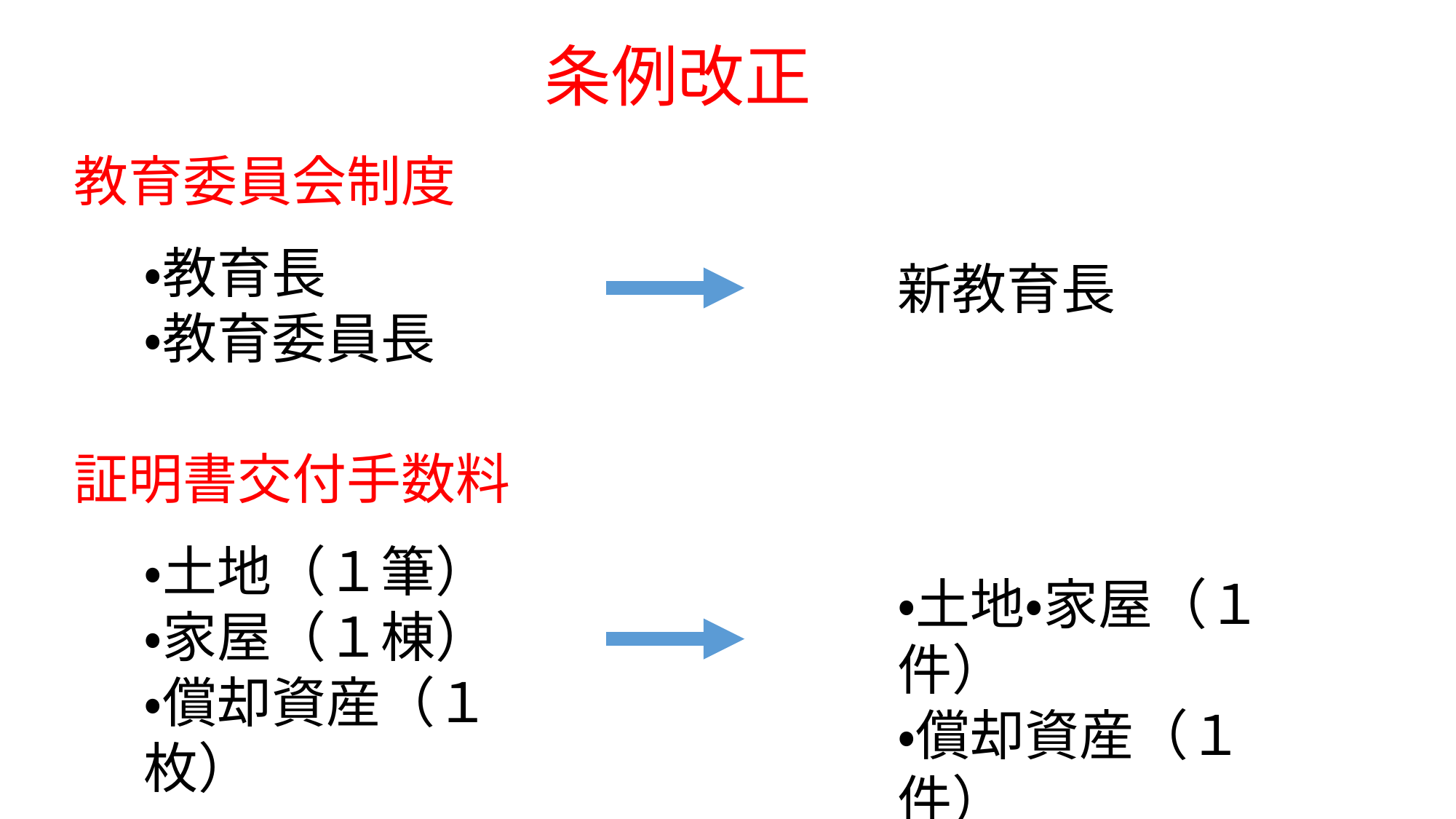

# 条例改正
教育委員会制度
・教育長
・教育委員長
新教育長
証明書交付手数料
・土地（１筆）
・家屋（１棟）
・償却資産（１枚）
・土地・家屋（１件）
・償却資産（１件）